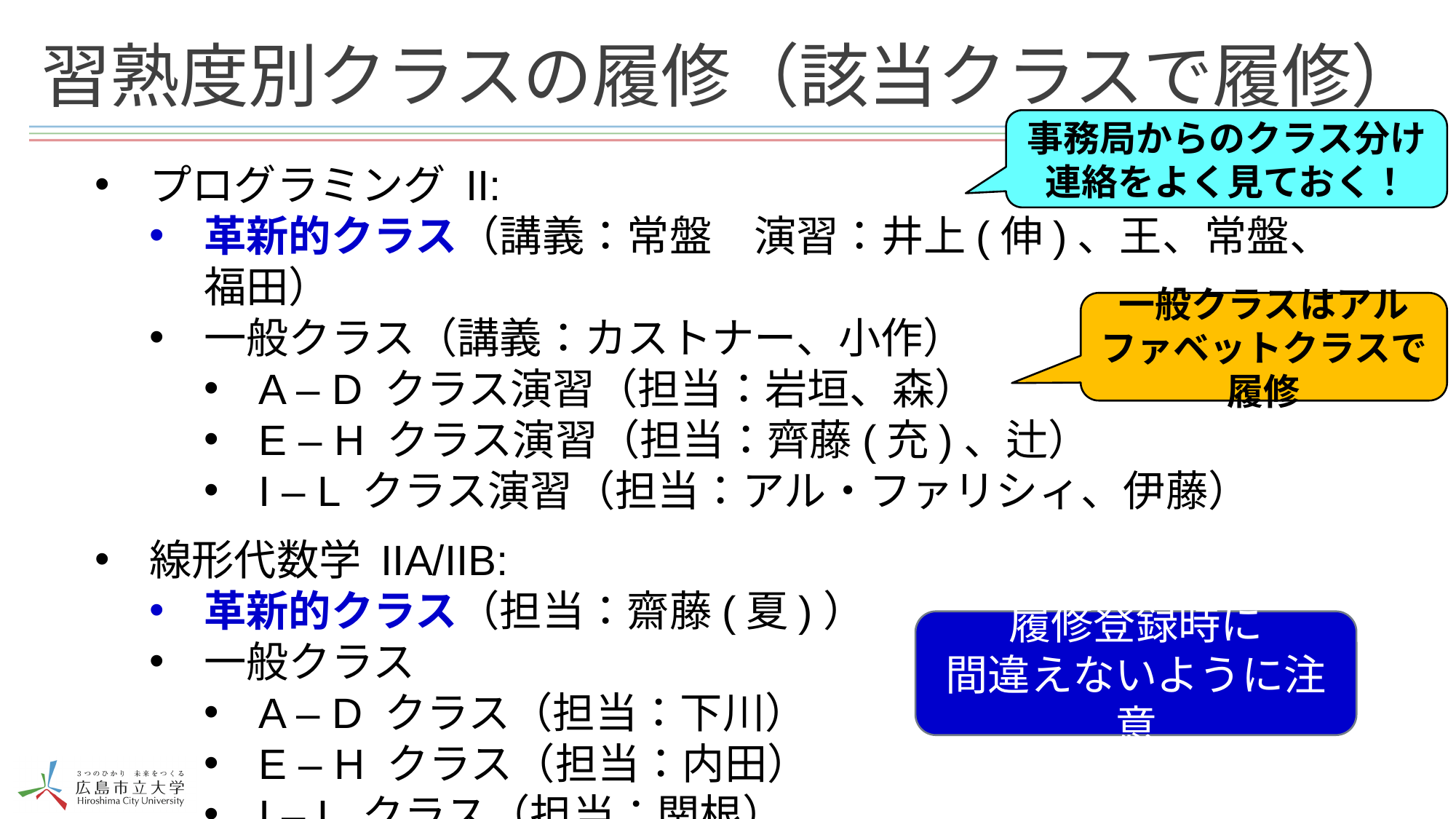

# 習熟度別クラスの履修（該当クラスで履修）
事務局からのクラス分け連絡をよく見ておく！
プログラミング II:
革新的クラス（講義：常盤　演習：井上(伸)、王、常盤、福田）
一般クラス（講義：カストナー、小作）
A – D クラス演習（担当：岩垣、森）
E – H クラス演習（担当：齊藤(充)、辻）
I – L クラス演習（担当：アル・ファリシィ、伊藤）
線形代数学 IIA/IIB:
革新的クラス（担当：齋藤(夏)）
一般クラス
A – D クラス（担当：下川）
E – H クラス（担当：内田）
I – L クラス（担当：関根）
一般クラスはアルファベットクラスで履修
履修登録時に
間違えないように注意